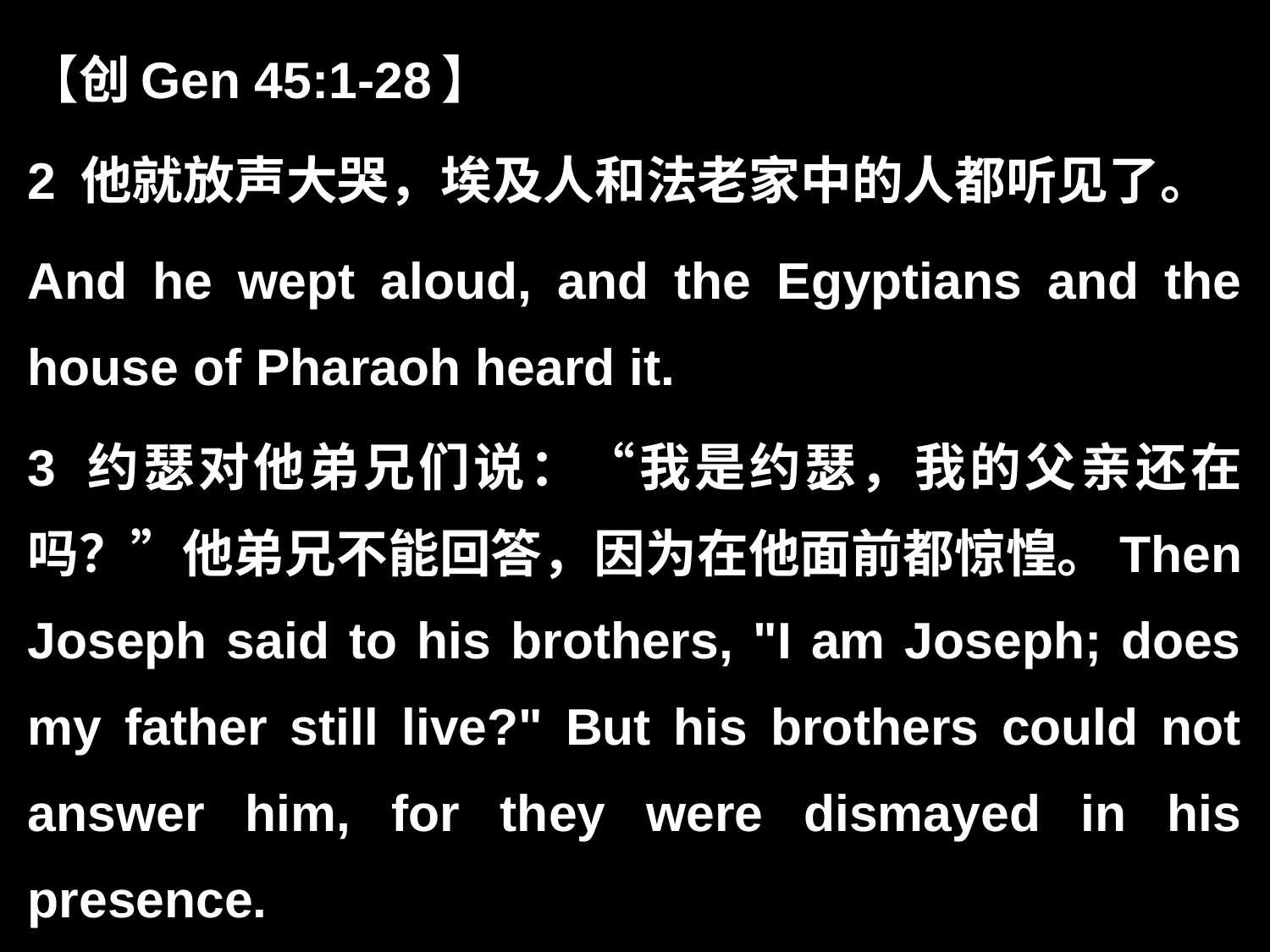

【创Gen 45:1-28】
2 他就放声大哭，埃及人和法老家中的人都听见了。
And he wept aloud, and the Egyptians and the house of Pharaoh heard it.
3 约瑟对他弟兄们说：“我是约瑟，我的父亲还在吗？”他弟兄不能回答，因为在他面前都惊惶。Then Joseph said to his brothers, "I am Joseph; does my father still live?" But his brothers could not answer him, for they were dismayed in his presence.